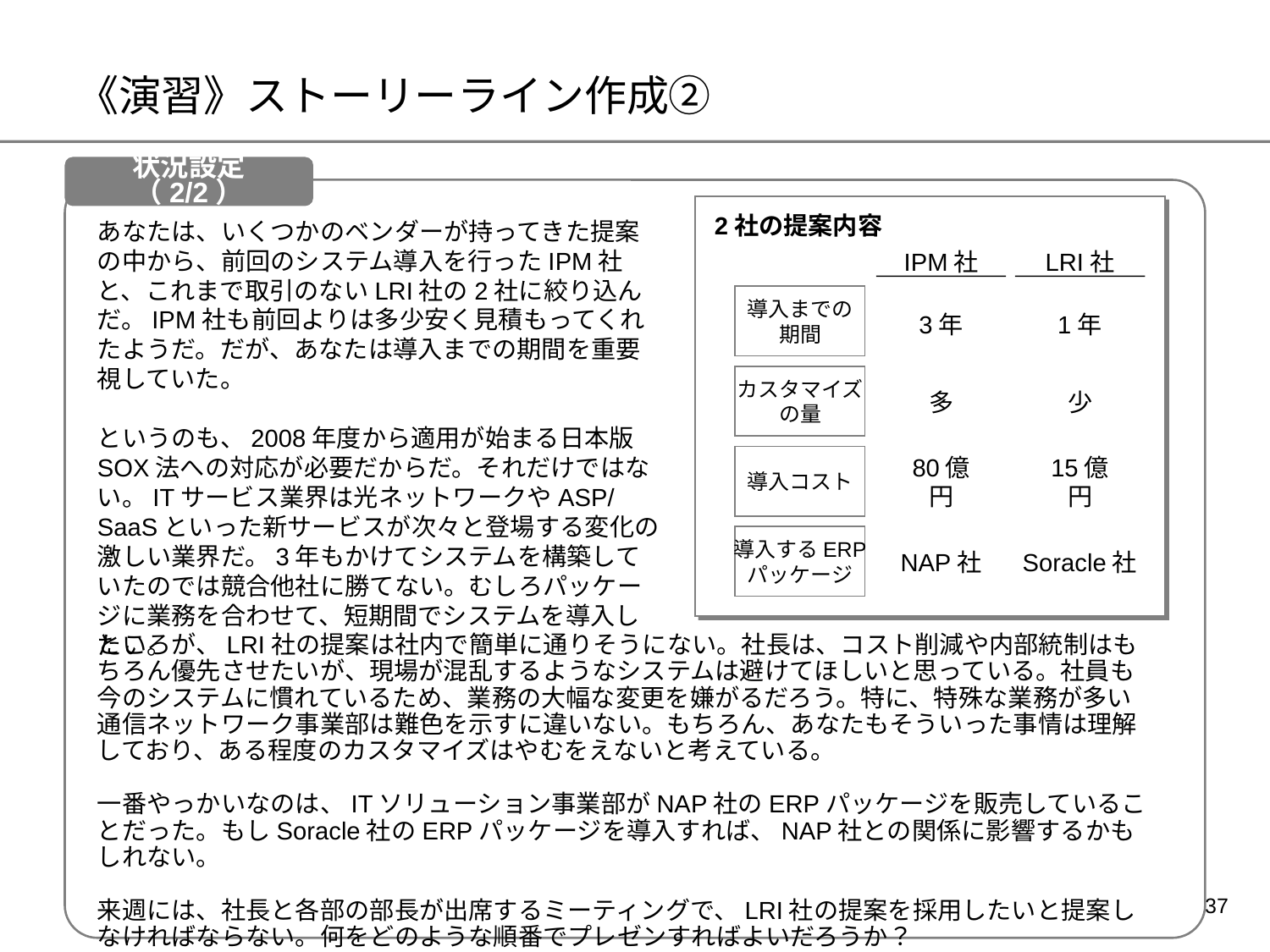

# 《演習》ストーリーライン作成②
状況設定（2/2）

2社の提案内容
あなたは、いくつかのベンダーが持ってきた提案の中から、前回のシステム導入を行ったIPM社と、これまで取引のないLRI社の2社に絞り込んだ。IPM社も前回よりは多少安く見積もってくれたようだ。だが、あなたは導入までの期間を重要視していた。

というのも、2008年度から適用が始まる日本版SOX法への対応が必要だからだ。それだけではない。ITサービス業界は光ネットワークやASP/SaaSといった新サービスが次々と登場する変化の激しい業界だ。3年もかけてシステムを構築していたのでは競合他社に勝てない。むしろパッケージに業務を合わせて、短期間でシステムを導入したい。
IPM社
LRI社

導入までの
期間
3年
1年
カスタマイズ
の量
多
少
導入コスト
80億円
15億円
導入するERP
パッケージ
NAP社
Soracle社
ところが、LRI社の提案は社内で簡単に通りそうにない。社長は、コスト削減や内部統制はもちろん優先させたいが、現場が混乱するようなシステムは避けてほしいと思っている。社員も今のシステムに慣れているため、業務の大幅な変更を嫌がるだろう。特に、特殊な業務が多い通信ネットワーク事業部は難色を示すに違いない。もちろん、あなたもそういった事情は理解しており、ある程度のカスタマイズはやむをえないと考えている。

一番やっかいなのは、ITソリューション事業部がNAP社のERPパッケージを販売していることだった。もしSoracle社のERPパッケージを導入すれば、NAP社との関係に影響するかもしれない。

来週には、社長と各部の部長が出席するミーティングで、LRI社の提案を採用したいと提案しなければならない。何をどのような順番でプレゼンすればよいだろうか？
37